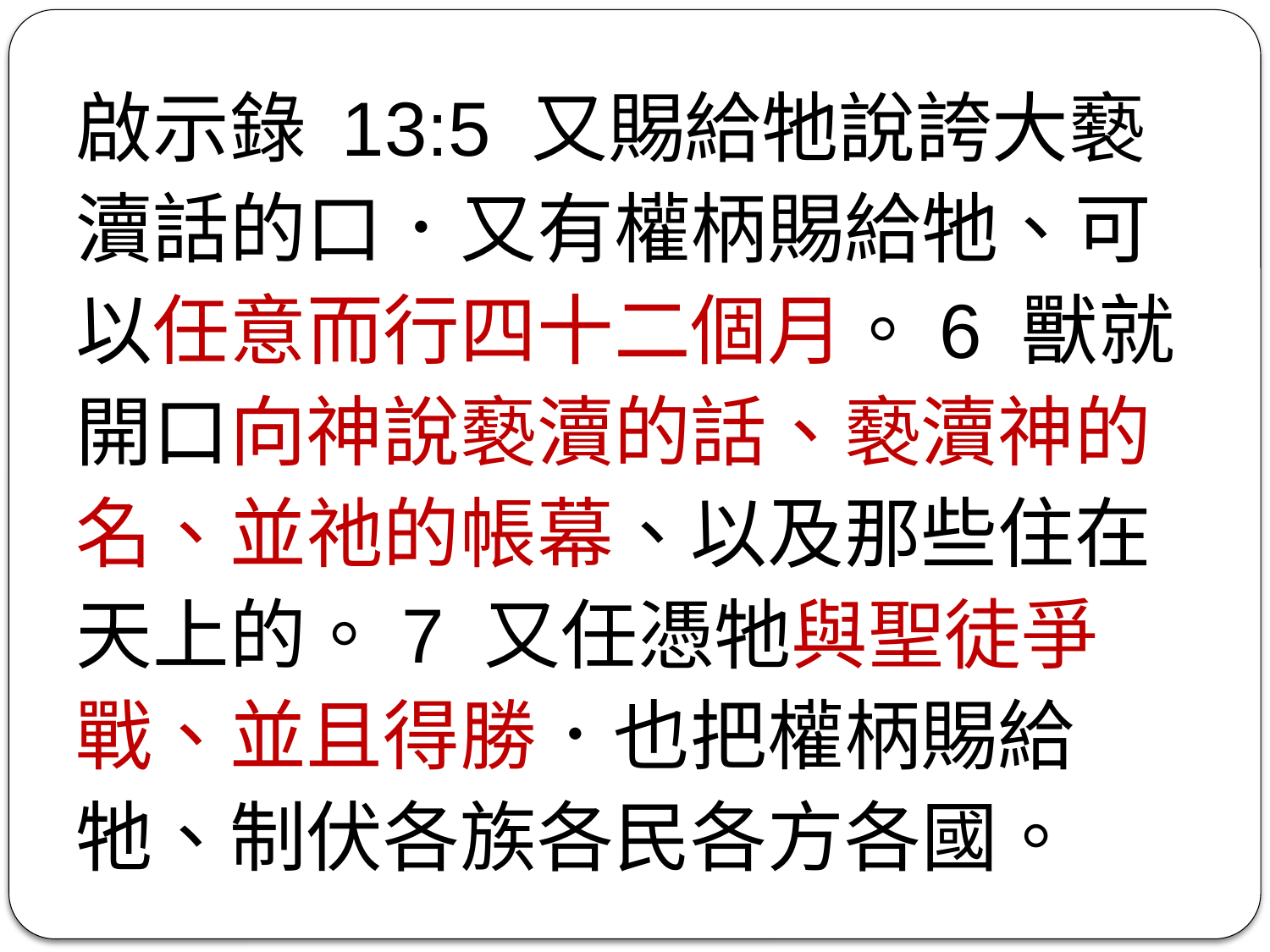

啟示錄 13:5 又賜給牠說誇大褻瀆話的口．又有權柄賜給牠、可以任意而行四十二個月。6 獸就開口向神說褻瀆的話、褻瀆神的名、並祂的帳幕、以及那些住在天上的。7 又任憑牠與聖徒爭戰、並且得勝．也把權柄賜給牠、制伏各族各民各方各國。